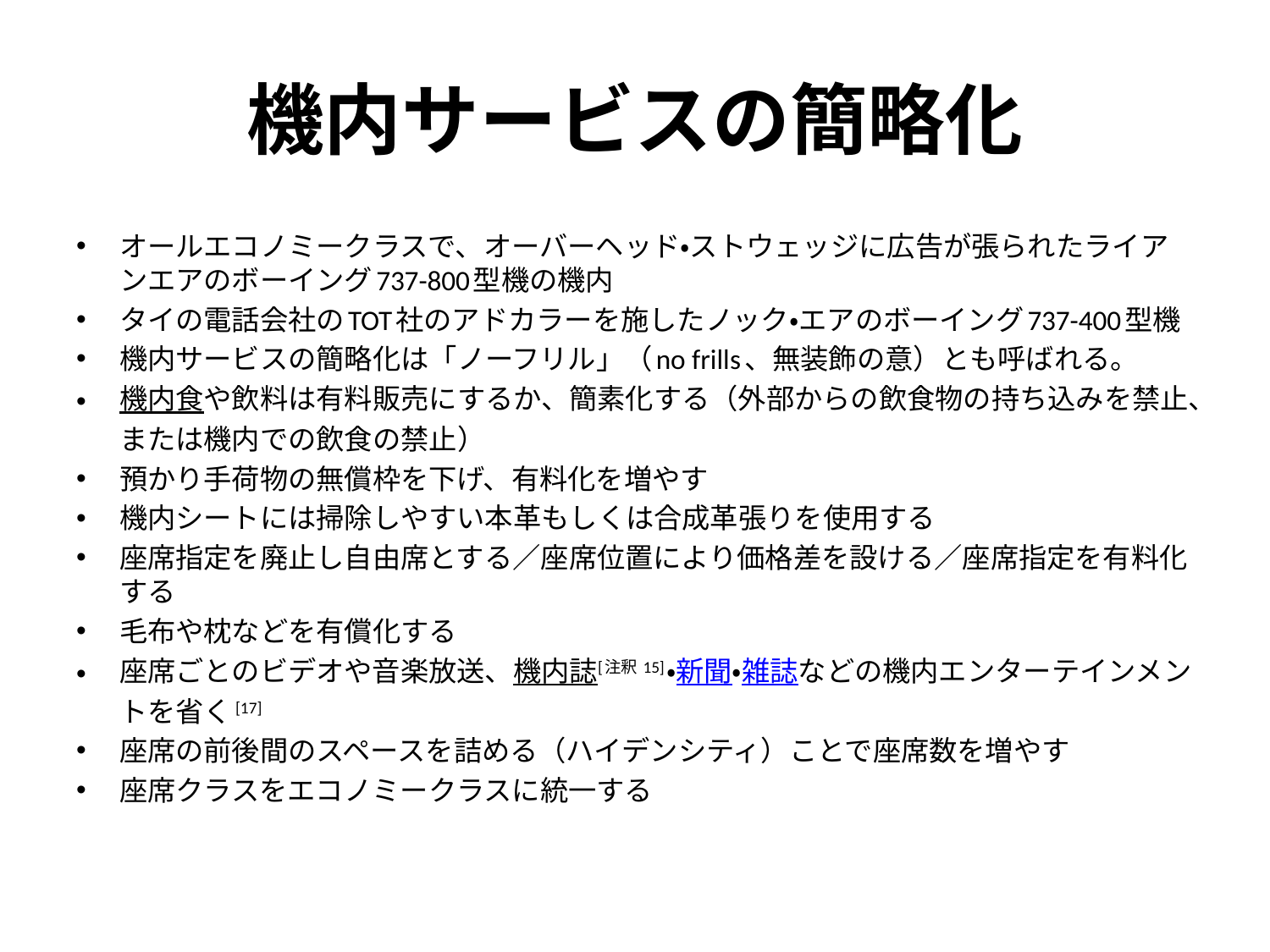

# 機内サービスの簡略化
オールエコノミークラスで、オーバーヘッド・ストウェッジに広告が張られたライアンエアのボーイング737-800型機の機内
タイの電話会社のTOT社のアドカラーを施したノック・エアのボーイング737-400型機
機内サービスの簡略化は「ノーフリル」（no frills、無装飾の意）とも呼ばれる。
機内食や飲料は有料販売にするか、簡素化する（外部からの飲食物の持ち込みを禁止、または機内での飲食の禁止）
預かり手荷物の無償枠を下げ、有料化を増やす
機内シートには掃除しやすい本革もしくは合成革張りを使用する
座席指定を廃止し自由席とする／座席位置により価格差を設ける／座席指定を有料化する
毛布や枕などを有償化する
座席ごとのビデオや音楽放送、機内誌[注釈 15]・新聞・雑誌などの機内エンターテインメントを省く[17]
座席の前後間のスペースを詰める（ハイデンシティ）ことで座席数を増やす
座席クラスをエコノミークラスに統一する